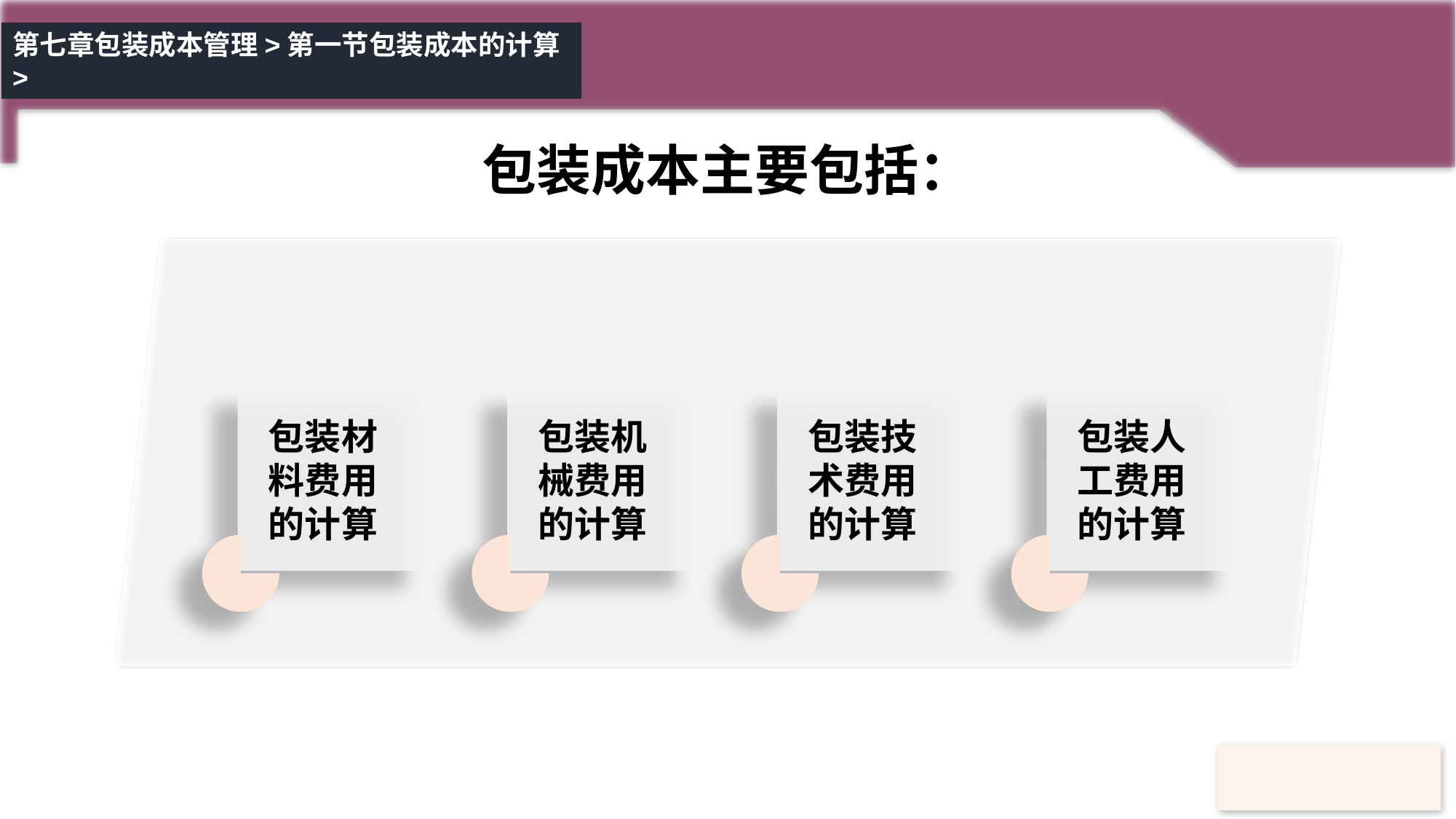

第七章包装成本管理>第一节包装成本的计算>
# 包装成本主要包括：
包装材料费用的计算

包装机械费用的计算

包装技术费用的计算

包装人工费用的计算